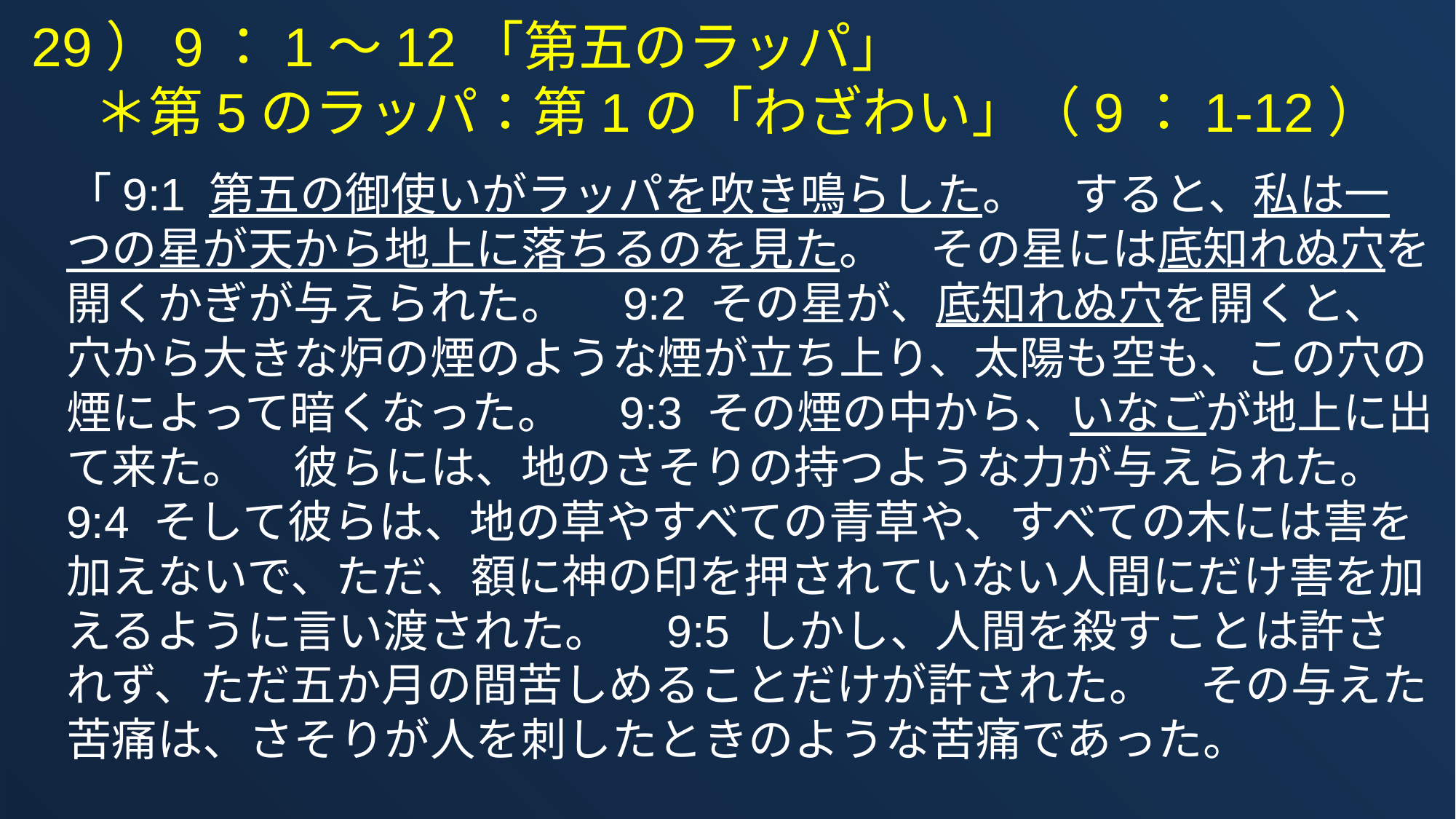

29）9：1～12「第五のラッパ」
＊第5のラッパ：第1の「わざわい」（9：1-12）
「9:1 第五の御使いがラッパを吹き鳴らした。　すると、私は一つの星が天から地上に落ちるのを見た。　その星には底知れぬ穴を開くかぎが与えられた。　9:2 その星が、底知れぬ穴を開くと、穴から大きな炉の煙のような煙が立ち上り、太陽も空も、この穴の煙によって暗くなった。　9:3 その煙の中から、いなごが地上に出て来た。　彼らには、地のさそりの持つような力が与えられた。　9:4 そして彼らは、地の草やすべての青草や、すべての木には害を加えないで、ただ、額に神の印を押されていない人間にだけ害を加えるように言い渡された。　9:5 しかし、人間を殺すことは許されず、ただ五か月の間苦しめることだけが許された。　その与えた苦痛は、さそりが人を刺したときのような苦痛であった。